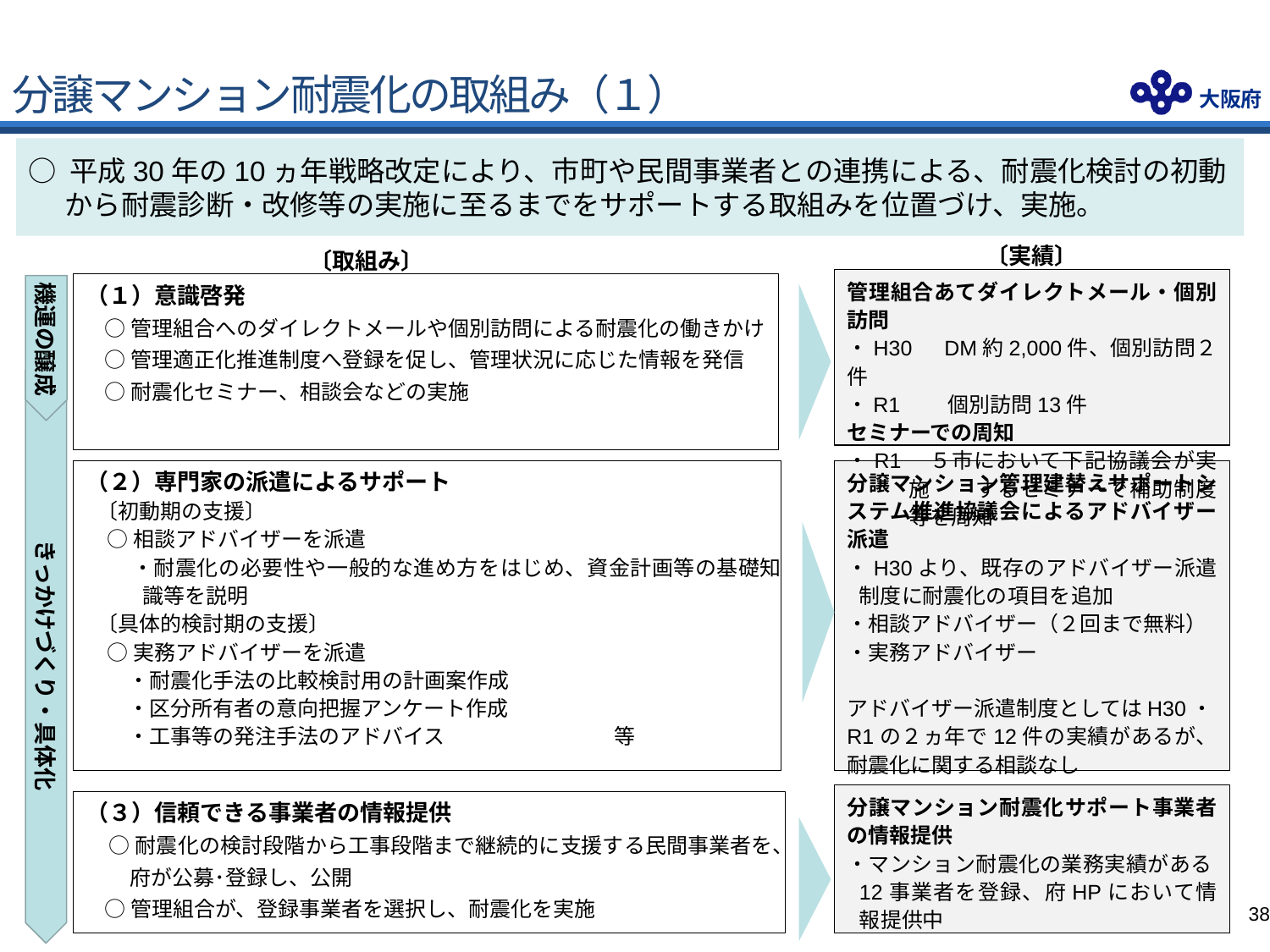

分譲マンション耐震化の取組み（１）
○ 平成30年の10ヵ年戦略改定により、市町や民間事業者との連携による、耐震化検討の初動から耐震診断・改修等の実施に至るまでをサポートする取組みを位置づけ、実施。
〔実績〕
〔取組み〕
管理組合あてダイレクトメール・個別訪問
・H30　DM約2,000件、個別訪問２件
・R1　　個別訪問13件
セミナーでの周知
・R1　５市において下記協議会が実施　　するセミナーで補助制度等を周知
（１）意識啓発
○管理組合へのダイレクトメールや個別訪問による耐震化の働きかけ
○管理適正化推進制度へ登録を促し、管理状況に応じた情報を発信
○耐震化セミナー、相談会などの実施
機運の醸成

（２）専門家の派遣によるサポート
〔初動期の支援〕
○相談アドバイザーを派遣
・耐震化の必要性や一般的な進め方をはじめ、資金計画等の基礎知識等を説明
〔具体的検討期の支援〕
○実務アドバイザーを派遣
・耐震化手法の比較検討用の計画案作成
・区分所有者の意向把握アンケート作成
・工事等の発注手法のアドバイス　　　　　　　　等
分譲マンション管理建替えサポートシステム推進協議会によるアドバイザー派遣
・H30より、既存のアドバイザー派遣制度に耐震化の項目を追加
・相談アドバイザー（２回まで無料）
・実務アドバイザー

アドバイザー派遣制度としてはH30・R1の２ヵ年で12件の実績があるが、耐震化に関する相談なし

きっかけづくり・具体化
分譲マンション耐震化サポート事業者の情報提供
・マンション耐震化の業務実績がある12事業者を登録、府HPにおいて情報提供中
（３）信頼できる事業者の情報提供
○耐震化の検討段階から工事段階まで継続的に支援する民間事業者を、府が公募･登録し、公開
○管理組合が、登録事業者を選択し、耐震化を実施

38